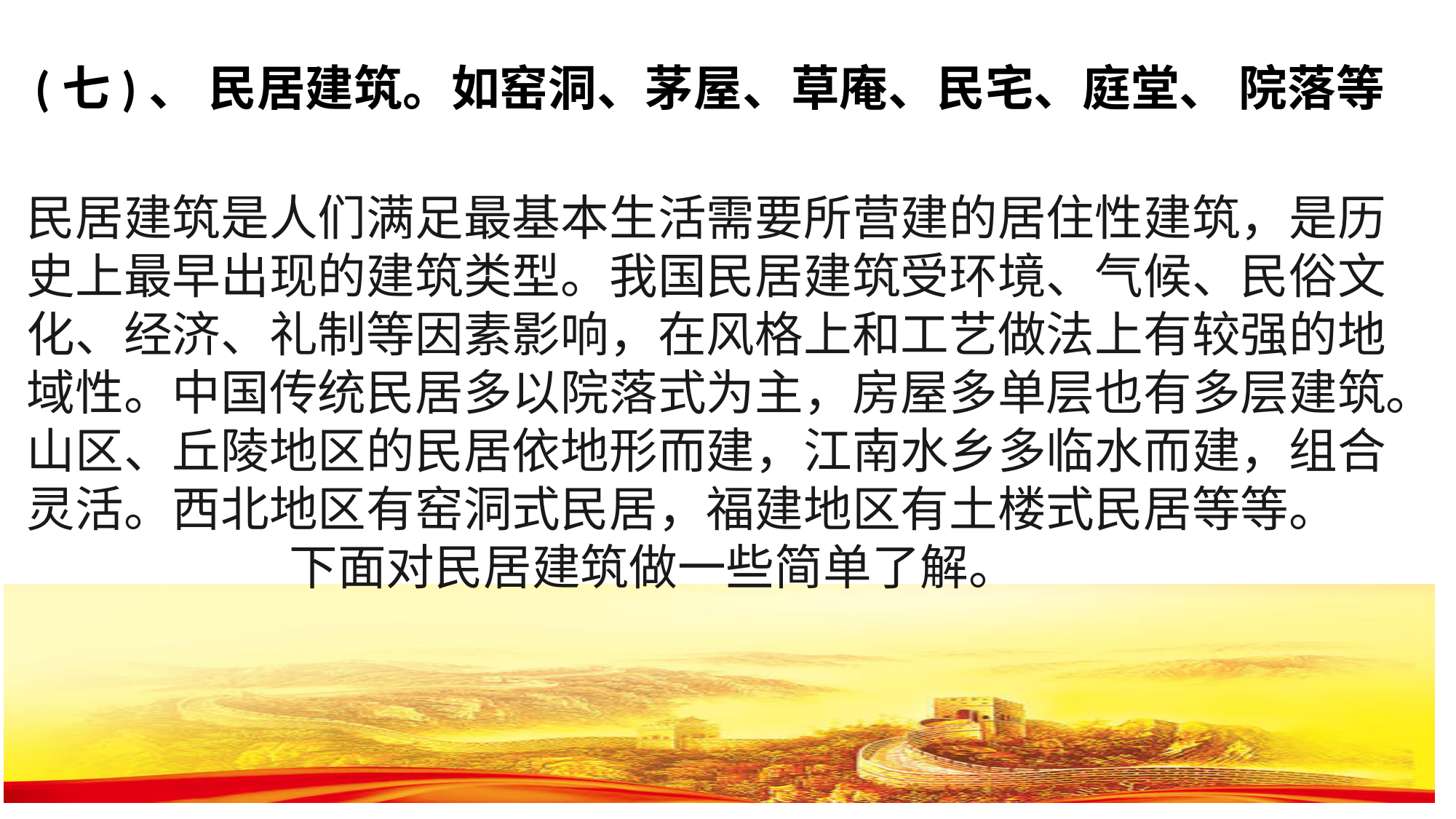

(七)、 民居建筑。如窑洞、茅屋、草庵、民宅、庭堂、 院落等

民居建筑是人们满足最基本生活需要所营建的居住性建筑，是历史上最早出现的建筑类型。我国民居建筑受环境、气候、民俗文化、经济、礼制等因素影响，在风格上和工艺做法上有较强的地域性。中国传统民居多以院落式为主，房屋多单层也有多层建筑。山区、丘陵地区的民居依地形而建，江南水乡多临水而建，组合灵活。西北地区有窑洞式民居，福建地区有土楼式民居等等。
                       下面对民居建筑做一些简单了解。